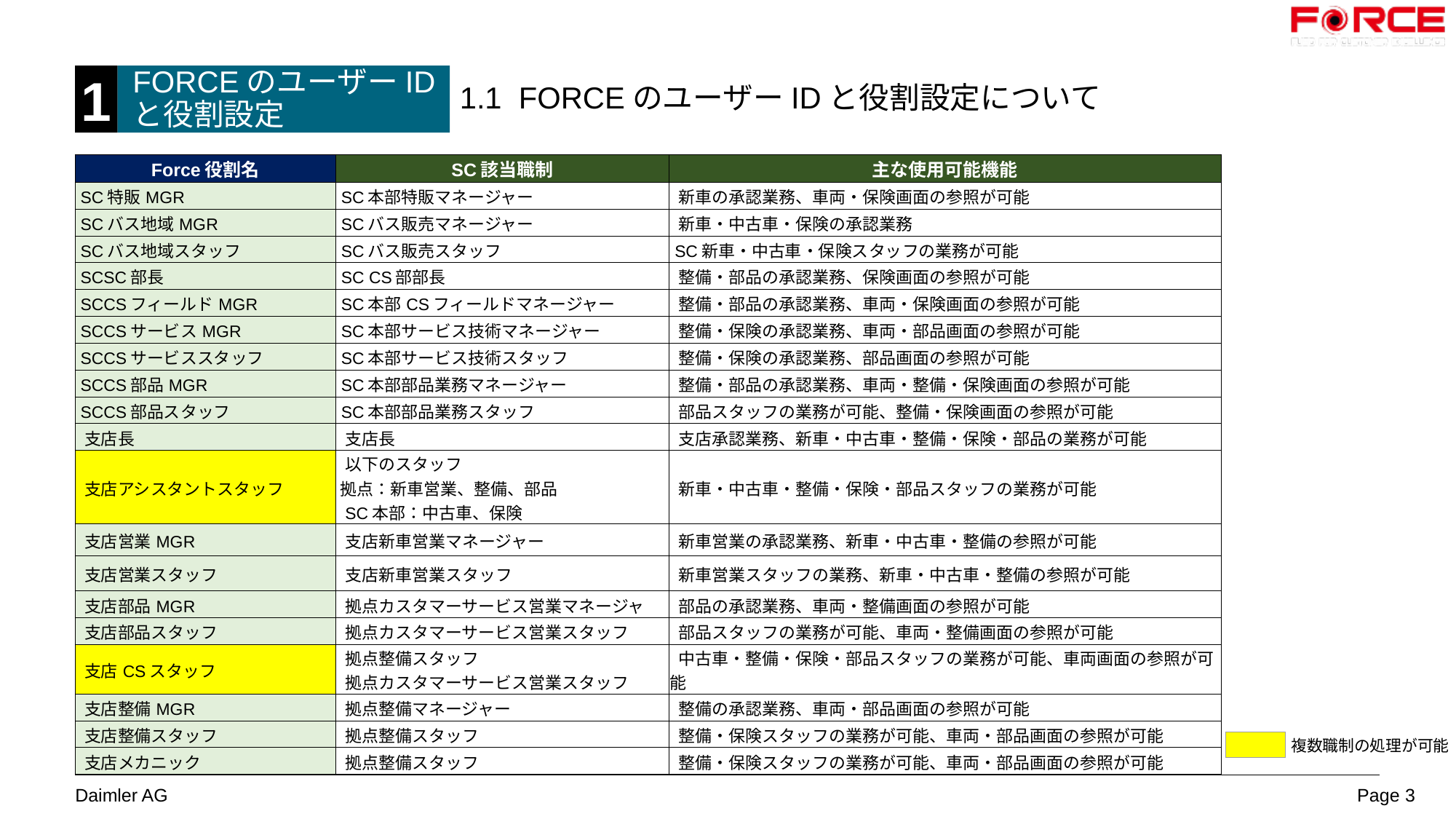

1
FORCEのユーザーIDと役割設定
 1.1  FORCEのユーザーIDと役割設定について

| Force役割名 | SC該当職制 | 主な使用可能機能 |
| --- | --- | --- |
| SC特販MGR | SC本部特販マネージャー | 新車の承認業務、車両・保険画面の参照が可能 |
| SCバス地域MGR | SCバス販売マネージャー | 新車・中古車・保険の承認業務 |
| SCバス地域スタッフ | SCバス販売スタッフ | SC新車・中古車・保険スタッフの業務が可能 |
| SCSC部長 | SC CS部部長 | 整備・部品の承認業務、保険画面の参照が可能 |
| SCCSフィールドMGR | SC本部CSフィールドマネージャー | 整備・部品の承認業務、車両・保険画面の参照が可能 |
| SCCSサービスMGR | SC本部サービス技術マネージャー | 整備・保険の承認業務、車両・部品画面の参照が可能 |
| SCCSサービススタッフ | SC本部サービス技術スタッフ | 整備・保険の承認業務、部品画面の参照が可能 |
| SCCS部品MGR | SC本部部品業務マネージャー | 整備・部品の承認業務、車両・整備・保険画面の参照が可能 |
| SCCS部品スタッフ | SC本部部品業務スタッフ | 部品スタッフの業務が可能、整備・保険画面の参照が可能 |
| 支店長 | 支店長 | 支店承認業務、新車・中古車・整備・保険・部品の業務が可能 |
| 支店アシスタントスタッフ | 以下のスタッフ 拠点：新車営業、整備、部品 SC本部：中古車、保険 | 新車・中古車・整備・保険・部品スタッフの業務が可能 |
| 支店営業MGR | 支店新車営業マネージャー | 新車営業の承認業務、新車・中古車・整備の参照が可能 |
| 支店営業スタッフ | 支店新車営業スタッフ | 新車営業スタッフの業務、新車・中古車・整備の参照が可能 |
| 支店部品MGR | 拠点カスタマーサービス営業マネージャ | 部品の承認業務、車両・整備画面の参照が可能 |
| 支店部品スタッフ | 拠点カスタマーサービス営業スタッフ | 部品スタッフの業務が可能、車両・整備画面の参照が可能 |
| 支店CSスタッフ | 拠点整備スタッフ 拠点カスタマーサービス営業スタッフ | 中古車・整備・保険・部品スタッフの業務が可能、車両画面の参照が可能 |
| 支店整備MGR | 拠点整備マネージャー | 整備の承認業務、車両・部品画面の参照が可能 |
| 支店整備スタッフ | 拠点整備スタッフ | 整備・保険スタッフの業務が可能、車両・部品画面の参照が可能 |
| 支店メカニック | 拠点整備スタッフ | 整備・保険スタッフの業務が可能、車両・部品画面の参照が可能 |
複数職制の処理が可能